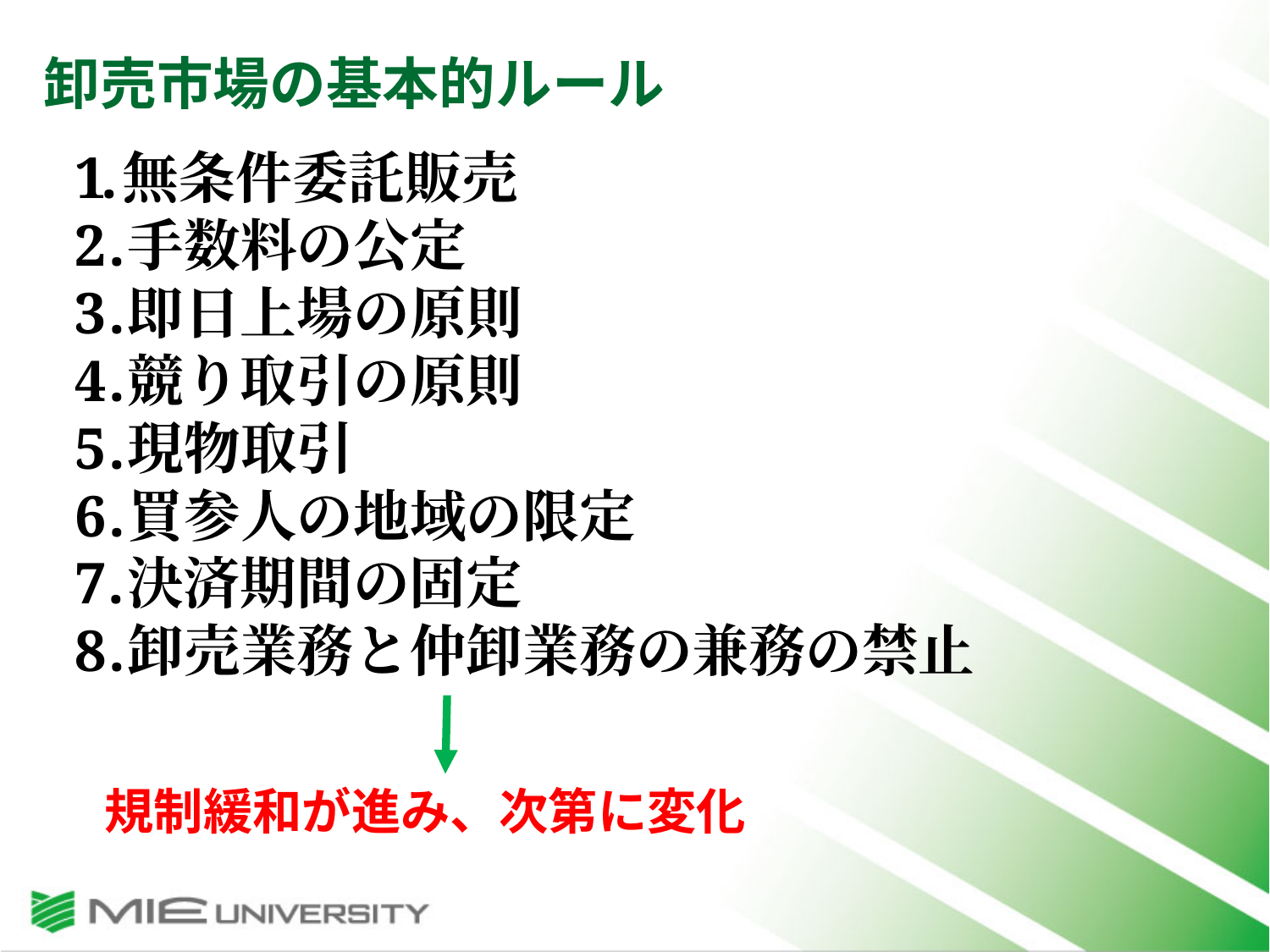

卸売市場の基本的ルール
無条件委託販売
手数料の公定
即日上場の原則
競り取引の原則
現物取引
買参人の地域の限定
決済期間の固定
卸売業務と仲卸業務の兼務の禁止
規制緩和が進み、次第に変化